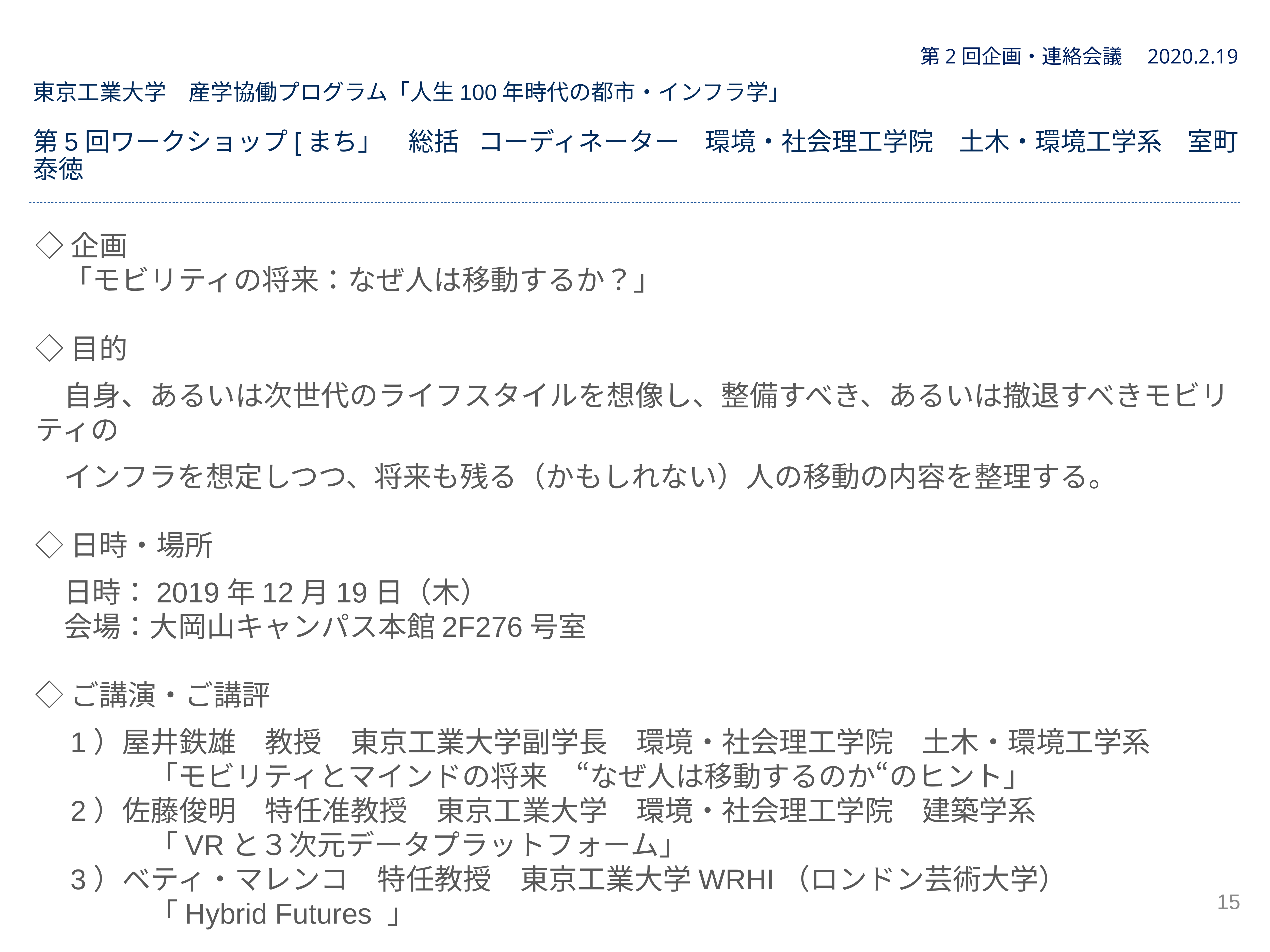

第2回企画・連絡会議　2020.2.19
# 東京工業大学　産学協働プログラム「人生100年時代の都市・インフラ学」 第5回ワークショップ[まち」　総括　　コーディネーター　環境・社会理工学院　土木・環境工学系　室町泰徳
◇企画
　「モビリティの将来：なぜ人は移動するか？」

◇目的
　自身、あるいは次世代のライフスタイルを想像し、整備すべき、あるいは撤退すべきモビリティの
　インフラを想定しつつ、将来も残る（かもしれない）人の移動の内容を整理する。

◇日時・場所
　日時：2019年12月19日（木）
　会場：大岡山キャンパス本館2F276号室

◇ご講演・ご講評
　1）屋井鉄雄　教授　東京工業大学副学長　環境・社会理工学院　土木・環境工学系
　　　　「モビリティとマインドの将来　“なぜ人は移動するのか“のヒント」
　2）佐藤俊明　特任准教授　東京工業大学　環境・社会理工学院　建築学系
　　　　「VRと３次元データプラットフォーム」
　3）ベティ・マレンコ　特任教授　東京工業大学WRHI（ロンドン芸術大学）
　　　　「Hybrid Futures 」
15